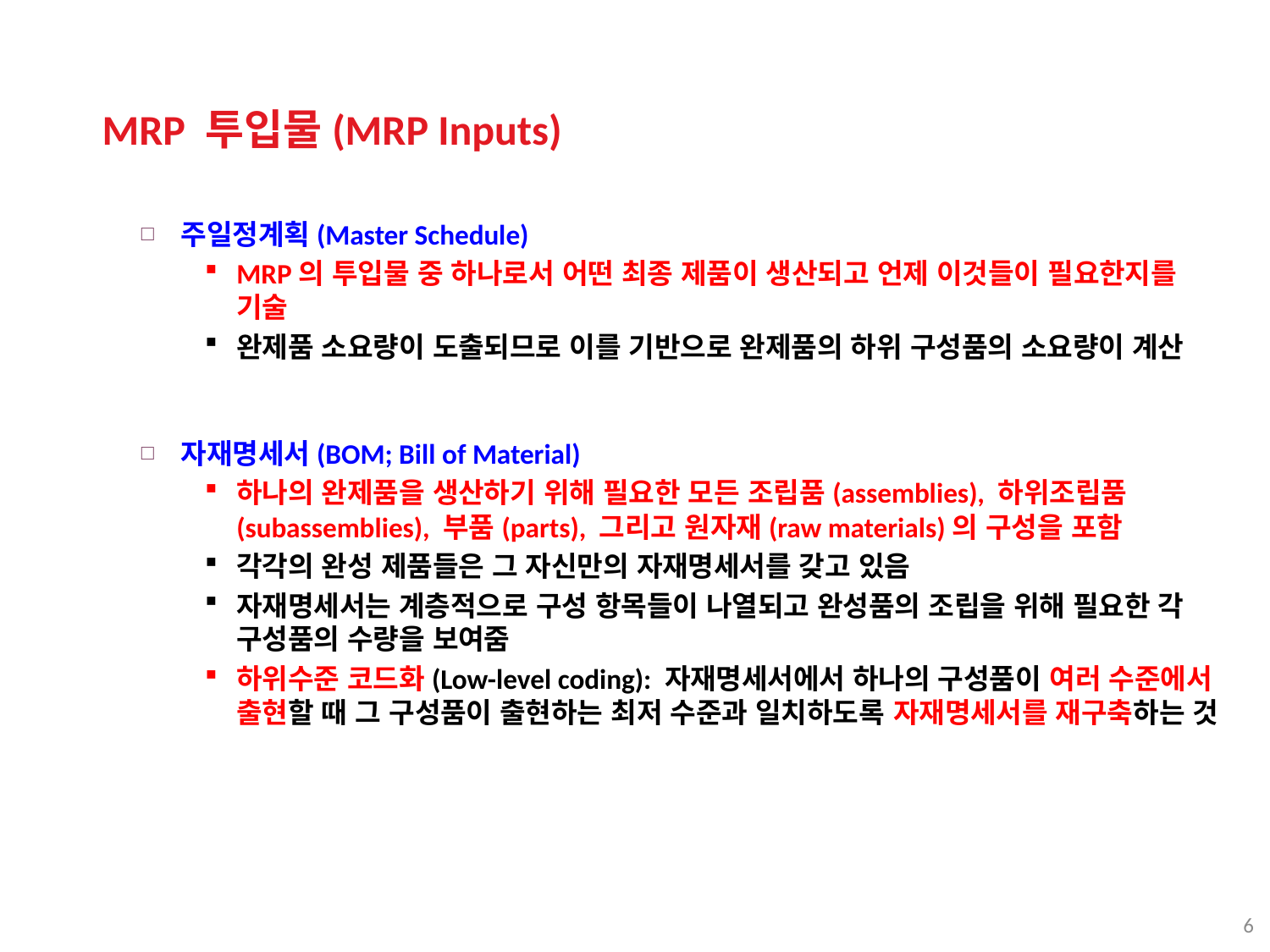

MRP 투입물(MRP Inputs)
주일정계획(Master Schedule)
MRP의 투입물 중 하나로서 어떤 최종 제품이 생산되고 언제 이것들이 필요한지를 기술
완제품 소요량이 도출되므로 이를 기반으로 완제품의 하위 구성품의 소요량이 계산

자재명세서(BOM; Bill of Material)
하나의 완제품을 생산하기 위해 필요한 모든 조립품(assemblies), 하위조립품(subassemblies), 부품(parts), 그리고 원자재(raw materials)의 구성을 포함
각각의 완성 제품들은 그 자신만의 자재명세서를 갖고 있음
자재명세서는 계층적으로 구성 항목들이 나열되고 완성품의 조립을 위해 필요한 각 구성품의 수량을 보여줌
하위수준 코드화(Low-level coding): 자재명세서에서 하나의 구성품이 여러 수준에서 출현할 때 그 구성품이 출현하는 최저 수준과 일치하도록 자재명세서를 재구축하는 것

6